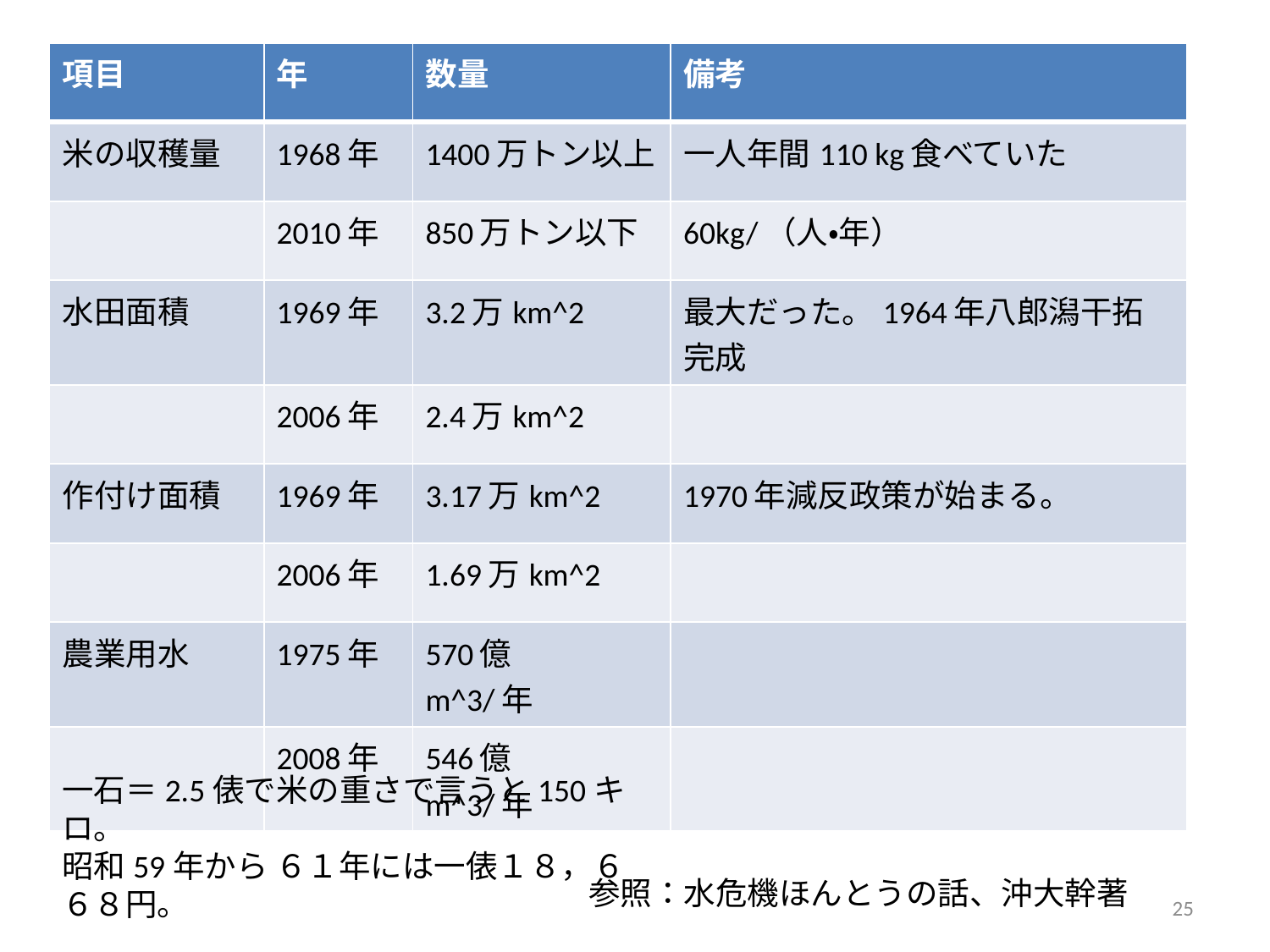

| 項目 | 年 | 数量 | 備考 |
| --- | --- | --- | --- |
| 米の収穫量 | 1968年 | 1400万トン以上 | 一人年間110 kg食べていた |
|  | 2010年 | 850万トン以下 | 60kg/（人・年） |
| 水田面積 | 1969年 | 3.2万km^2 | 最大だった。1964年八郎潟干拓完成 |
|  | 2006年 | 2.4万km^2 |  |
| 作付け面積 | 1969年 | 3.17万km^2 | 1970年減反政策が始まる。 |
|  | 2006年 | 1.69万km^2 |  |
| 農業用水 | 1975年 | 570億　m^3/年 |  |
|  | 2008年 | 546億　m^3/年 |  |
一石＝2.5俵で米の重さで言うと150キロ。
昭和59年から ６１年には一俵１８，６６８円。
参照：水危機ほんとうの話、沖大幹著
25